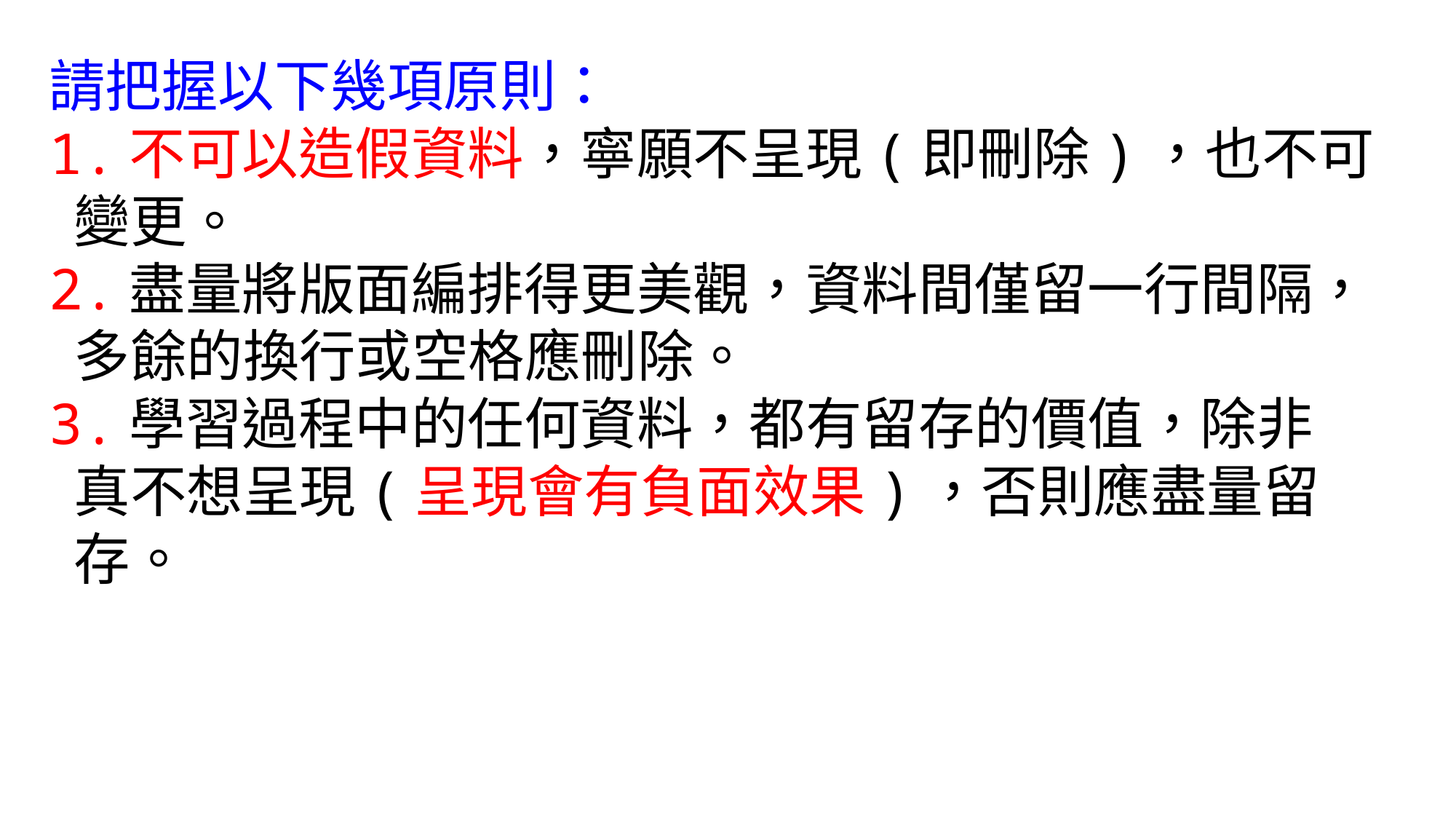

# 請把握以下幾項原則： 1.不可以造假資料，寧願不呈現(即刪除)，也不可 變更。 2.盡量將版面編排得更美觀，資料間僅留一行間隔， 多餘的換行或空格應刪除。 3.學習過程中的任何資料，都有留存的價值，除非 真不想呈現(呈現會有負面效果)，否則應盡量留 存。